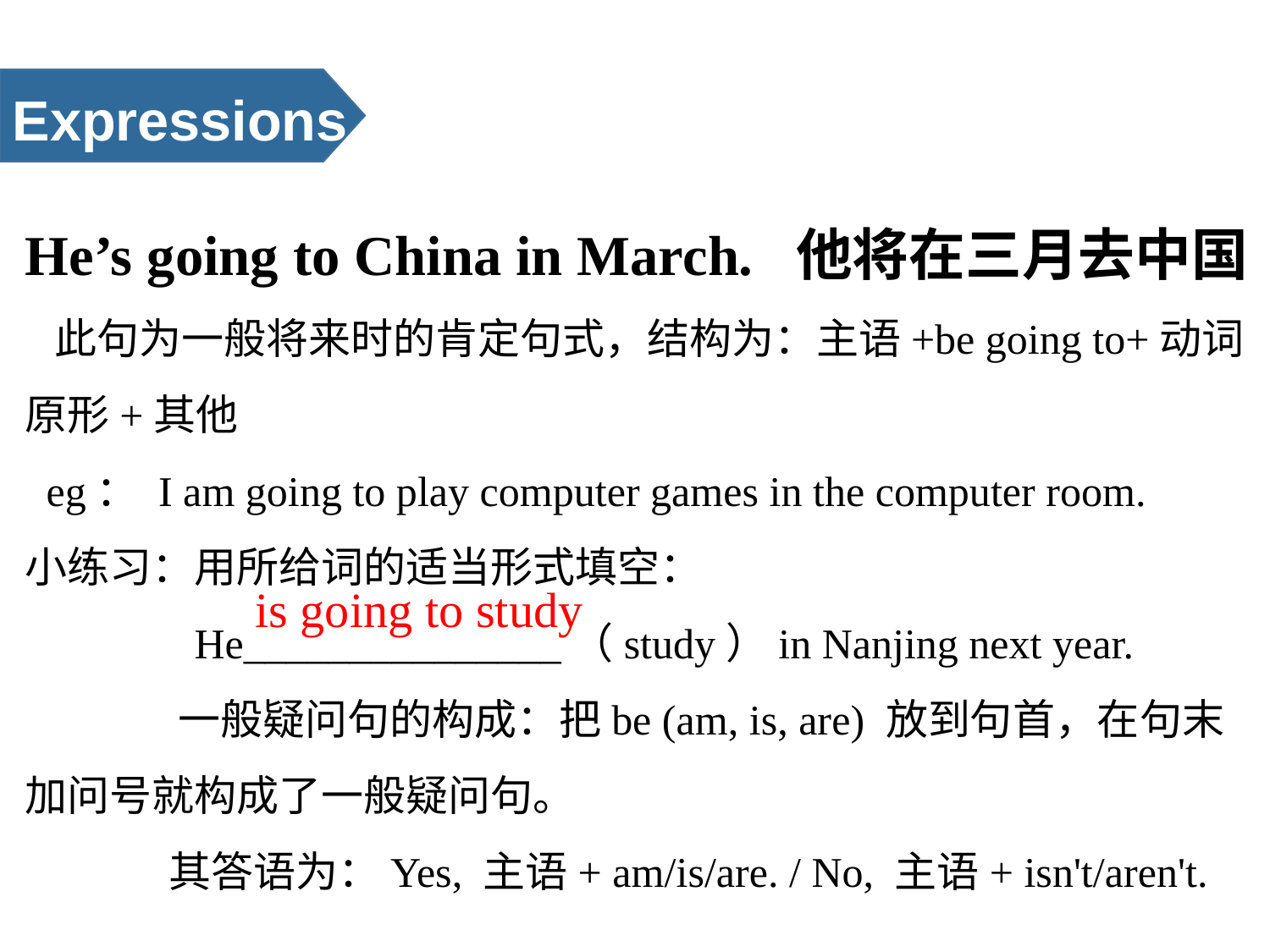

Expressions
He’s going to China in March.  他将在三月去中国
  此句为一般将来时的肯定句式，结构为：主语+be going to+动词原形+其他
  eg： I am going to play computer games in the computer room.
小练习：用所给词的适当形式填空：
                He_______________（study）in Nanjing next year.
               一般疑问句的构成：把be (am, is, are) 放到句首，在句末加问号就构成了一般疑问句。
              其答语为：Yes, 主语+ am/is/are. / No, 主语+ isn't/aren't.
is going to study